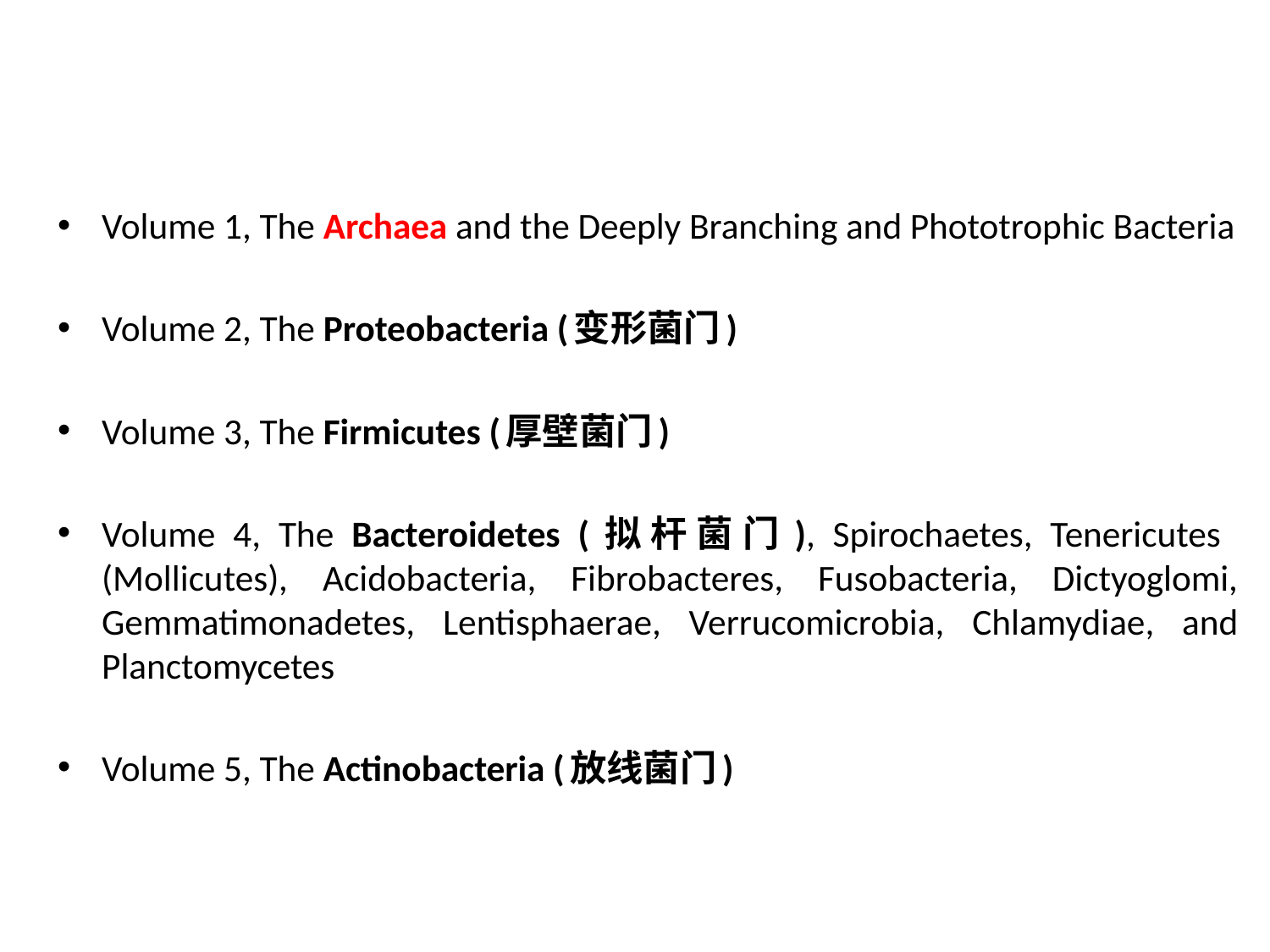

Volume 1, The Archaea and the Deeply Branching and Phototrophic Bacteria

Volume 2, The Proteobacteria (变形菌门)

Volume 3, The Firmicutes (厚壁菌门)

Volume 4, The Bacteroidetes (拟杆菌门), Spirochaetes, Tenericutes  (Mollicutes), Acidobacteria, Fibrobacteres, Fusobacteria, Dictyoglomi, Gemmatimonadetes, Lentisphaerae, Verrucomicrobia, Chlamydiae, and Planctomycetes

Volume 5, The Actinobacteria (放线菌门)